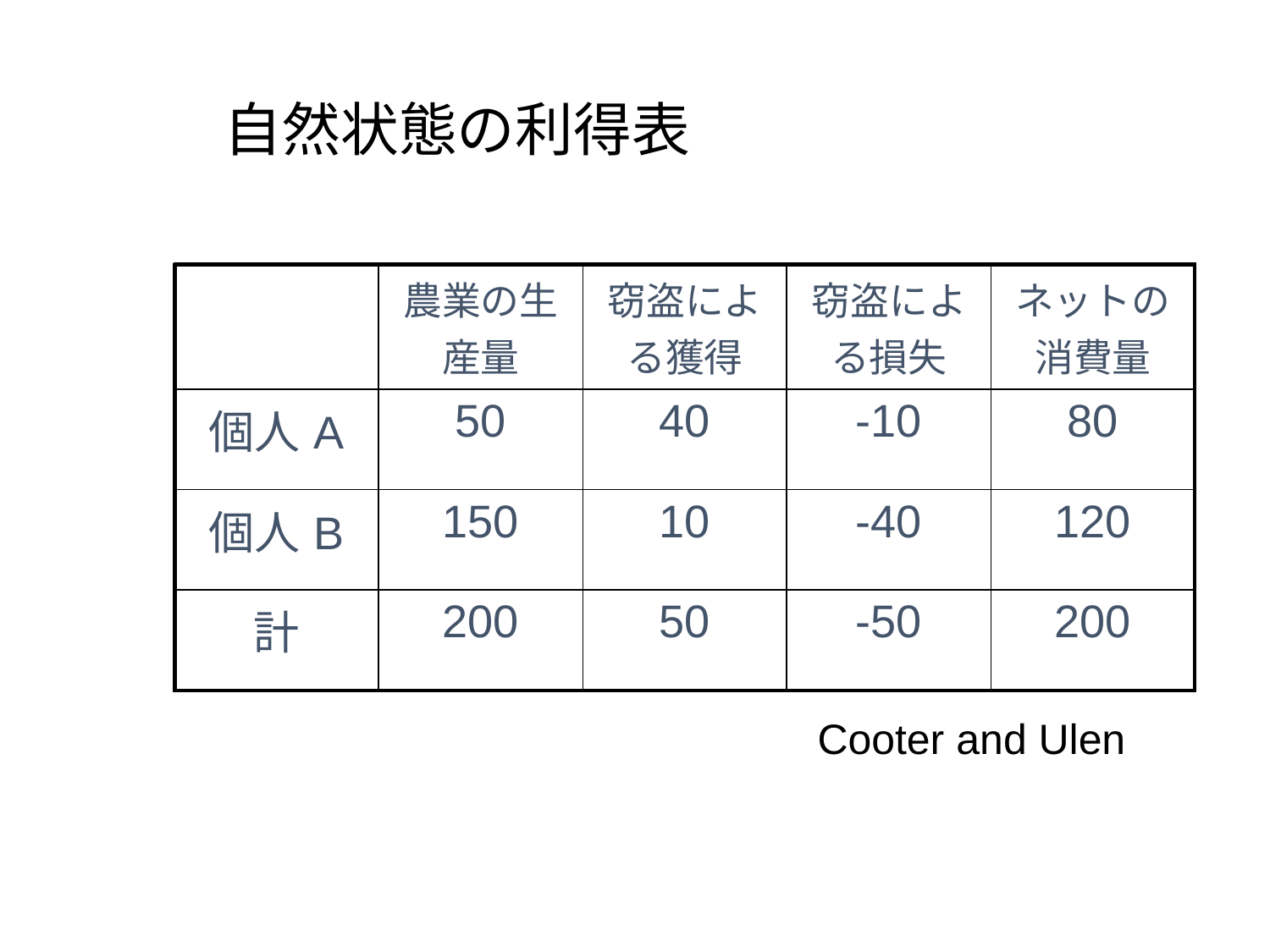

# 自然状態の利得表
|  | 農業の生産量 | 窃盗による獲得 | 窃盗による損失 | ネットの消費量 |
| --- | --- | --- | --- | --- |
| 個人A | 50 | 40 | -10 | 80 |
| 個人B | 150 | 10 | -40 | 120 |
| 計 | 200 | 50 | -50 | 200 |
Cooter and Ulen